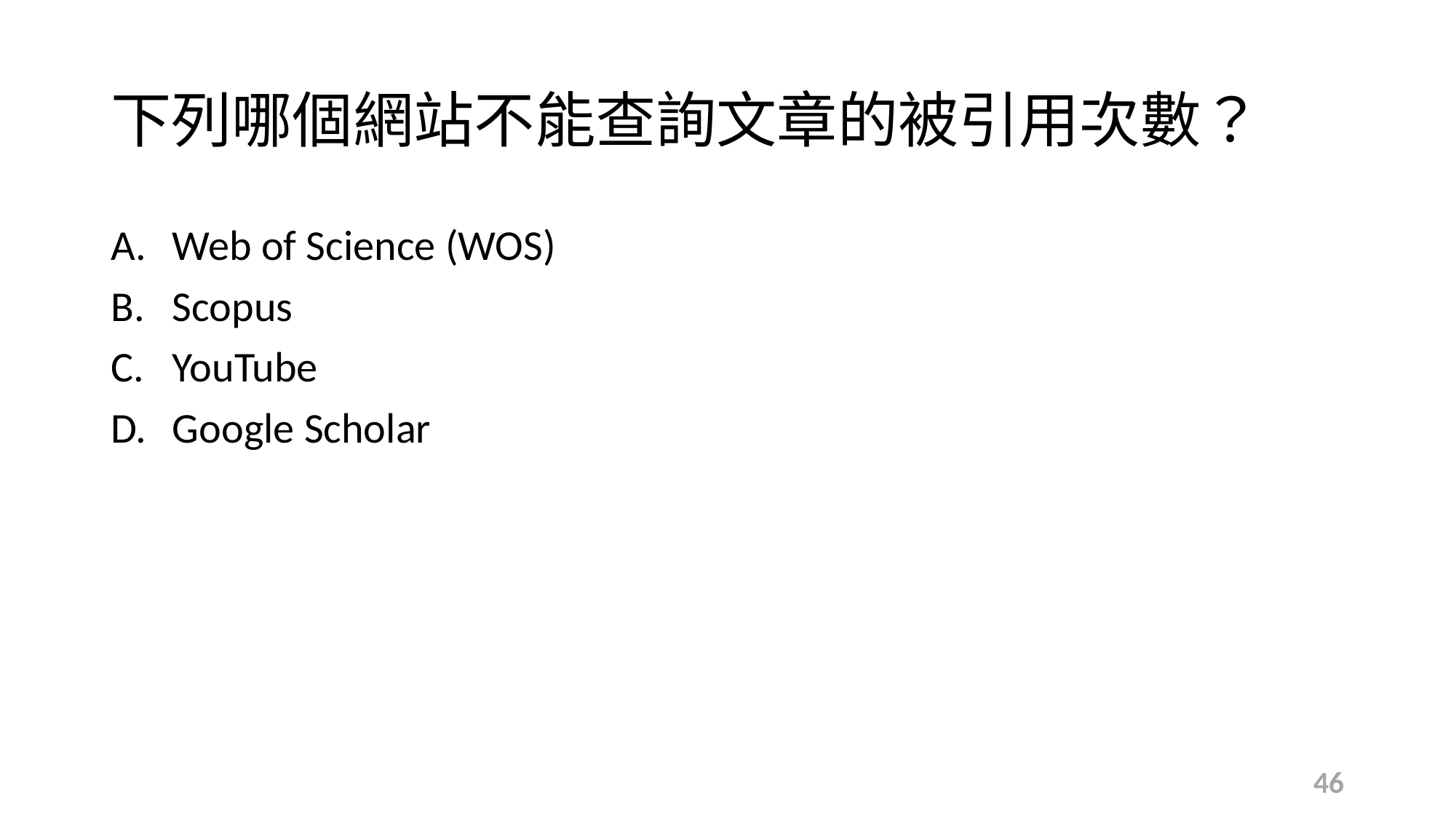

# 下列哪個網站不能查詢文章的被引用次數？
Web of Science (WOS)
Scopus
YouTube
Google Scholar
46